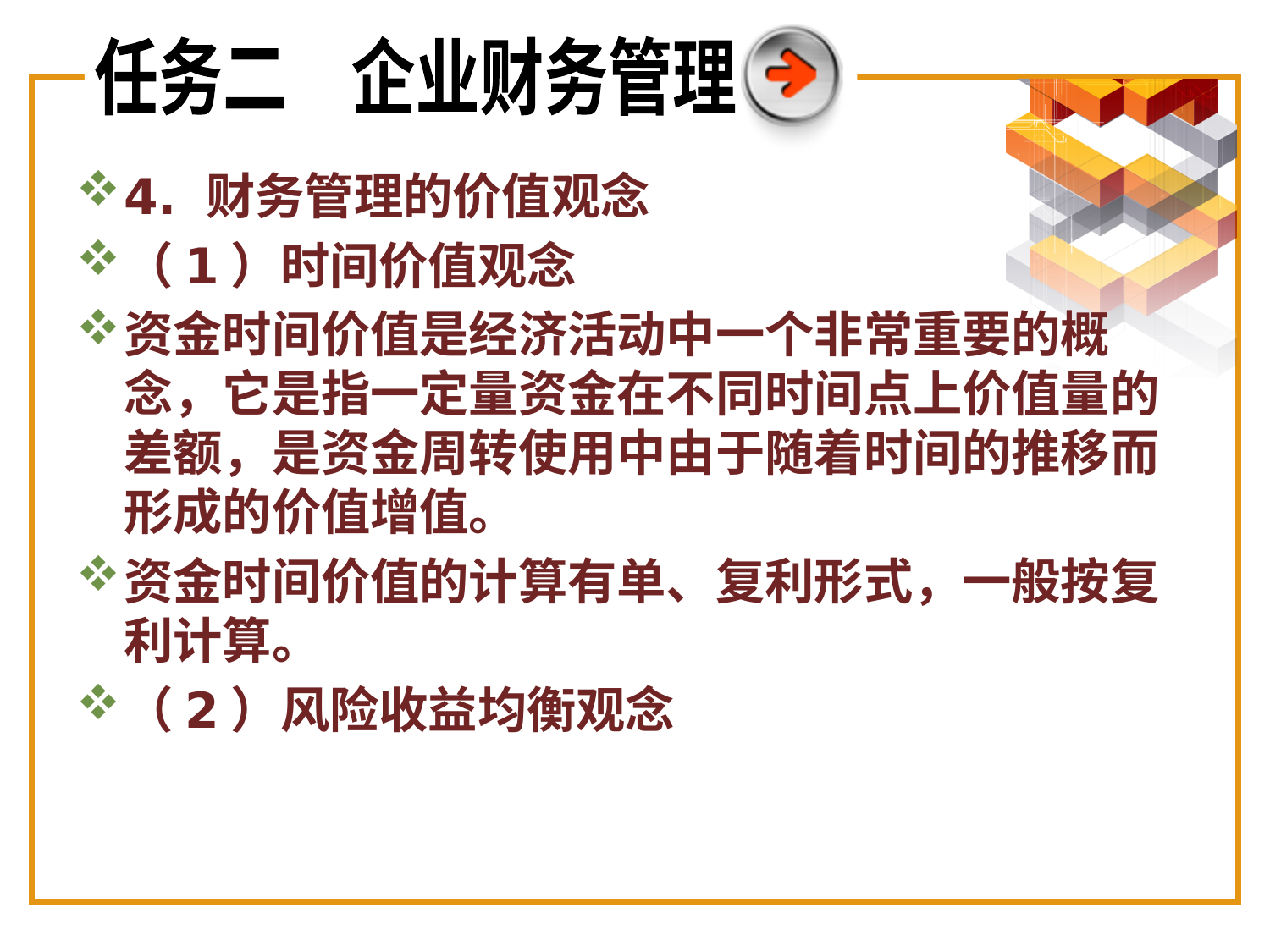

任务二　企业财务管理
4. 财务管理的价值观念
（1）时间价值观念
资金时间价值是经济活动中一个非常重要的概念，它是指一定量资金在不同时间点上价值量的差额，是资金周转使用中由于随着时间的推移而形成的价值增值。
资金时间价值的计算有单、复利形式，一般按复利计算。
（2）风险收益均衡观念